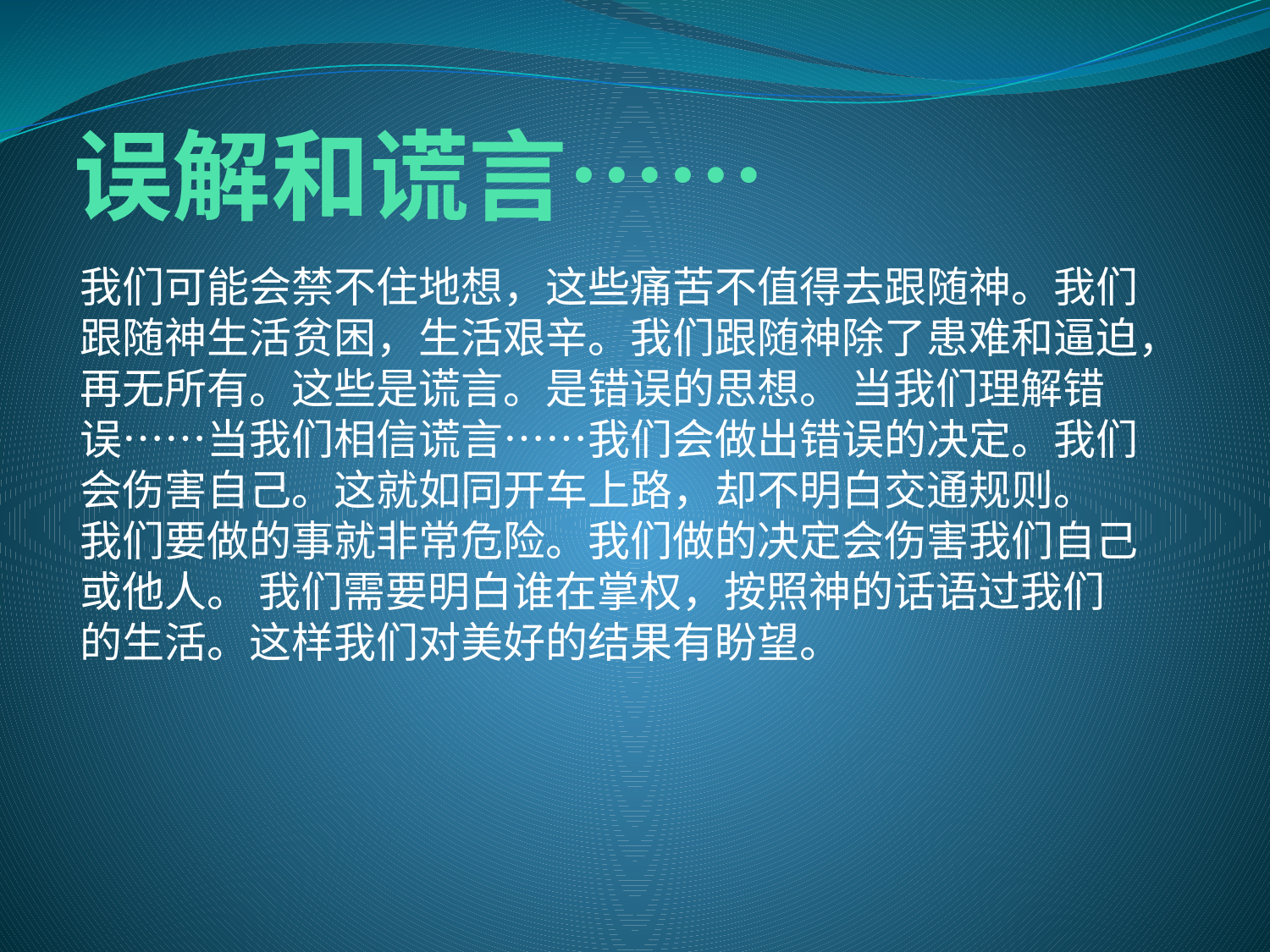

# 误解和谎言……
我们可能会禁不住地想，这些痛苦不值得去跟随神。我们跟随神生活贫困，生活艰辛。我们跟随神除了患难和逼迫，再无所有。这些是谎言。是错误的思想。 当我们理解错误……当我们相信谎言……我们会做出错误的决定。我们会伤害自己。这就如同开车上路，却不明白交通规则。  我们要做的事就非常危险。我们做的决定会伤害我们自己或他人。 我们需要明白谁在掌权，按照神的话语过我们的生活。这样我们对美好的结果有盼望。